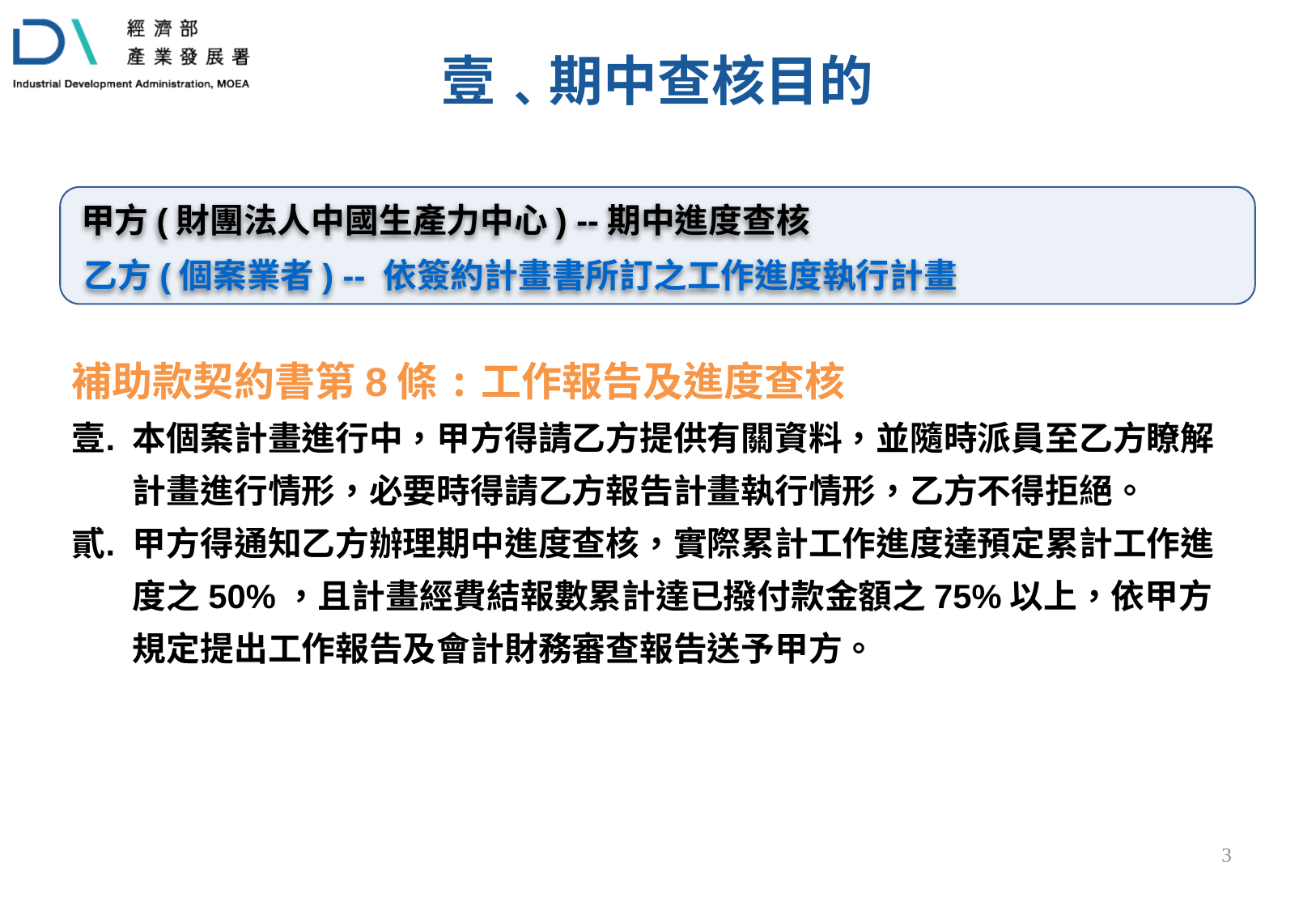

壹﹑期中查核目的

 甲方(財團法人中國生產力中心) --期中進度查核
 乙方(個案業者) -- 依簽約計畫書所訂之工作進度執行計畫
補助款契約書第8條:工作報告及進度查核
本個案計畫進行中，甲方得請乙方提供有關資料，並隨時派員至乙方瞭解計畫進行情形，必要時得請乙方報告計畫執行情形，乙方不得拒絕。
甲方得通知乙方辦理期中進度查核，實際累計工作進度達預定累計工作進度之50%，且計畫經費結報數累計達已撥付款金額之75%以上，依甲方規定提出工作報告及會計財務審查報告送予甲方。
3